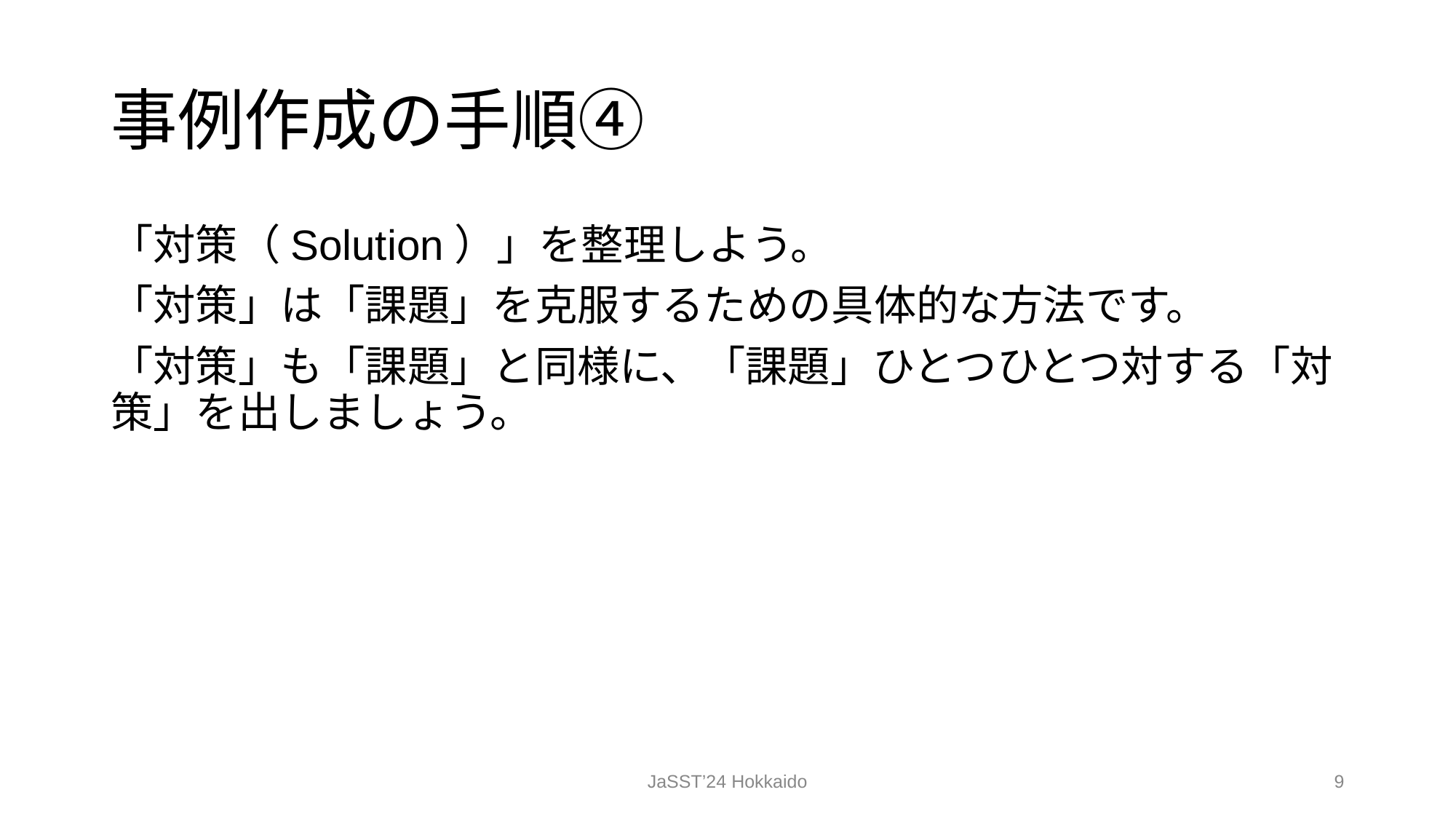

# 事例作成の手順④
「対策（Solution）」を整理しよう。
「対策」は「課題」を克服するための具体的な方法です。
「対策」も「課題」と同様に、「課題」ひとつひとつ対する「対策」を出しましょう。

JaSST’24 Hokkaido
9